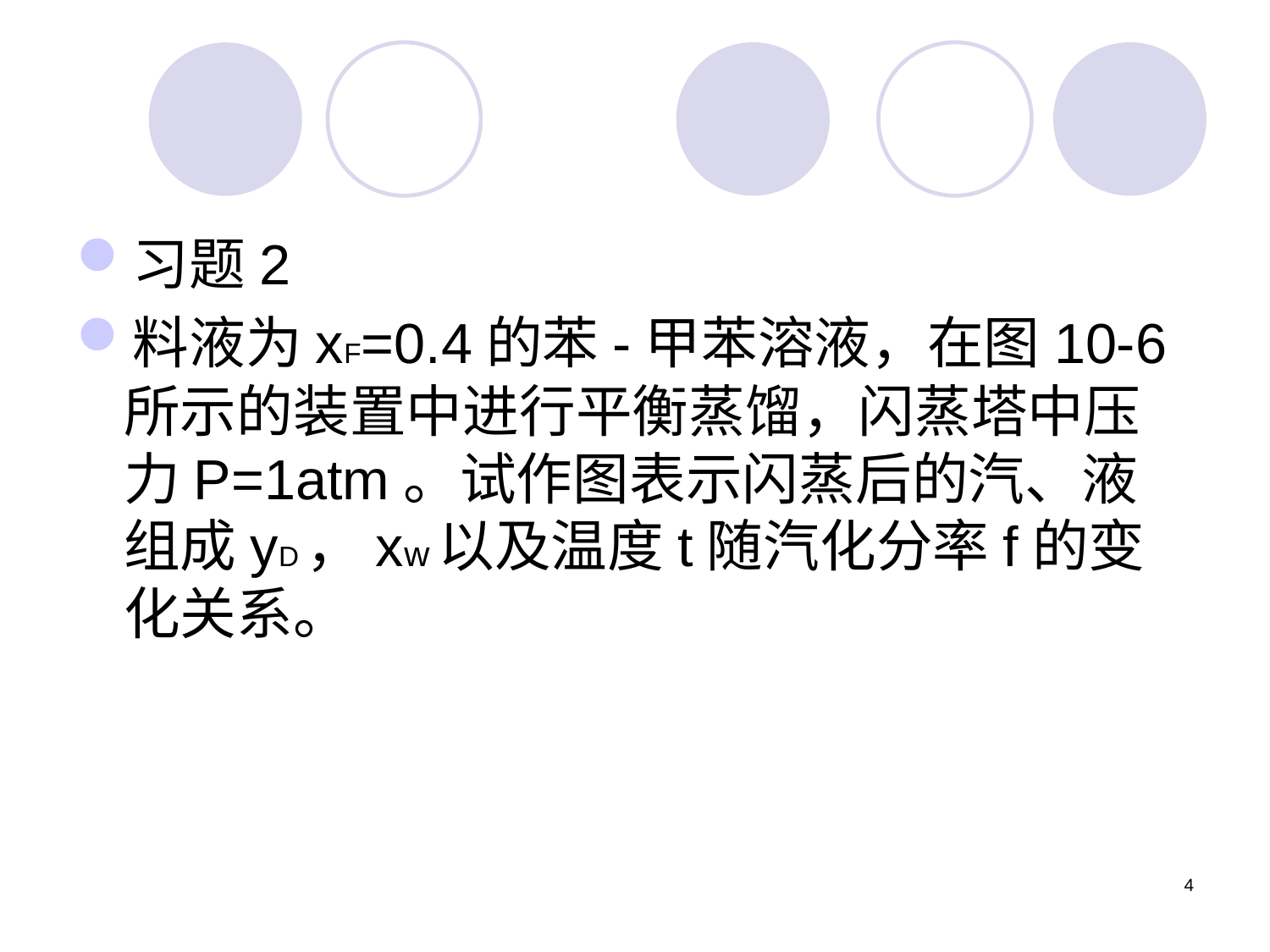

习题2
料液为xF=0.4的苯-甲苯溶液，在图10-6所示的装置中进行平衡蒸馏，闪蒸塔中压力P=1atm。试作图表示闪蒸后的汽、液组成yD，xw以及温度t随汽化分率f的变化关系。
4